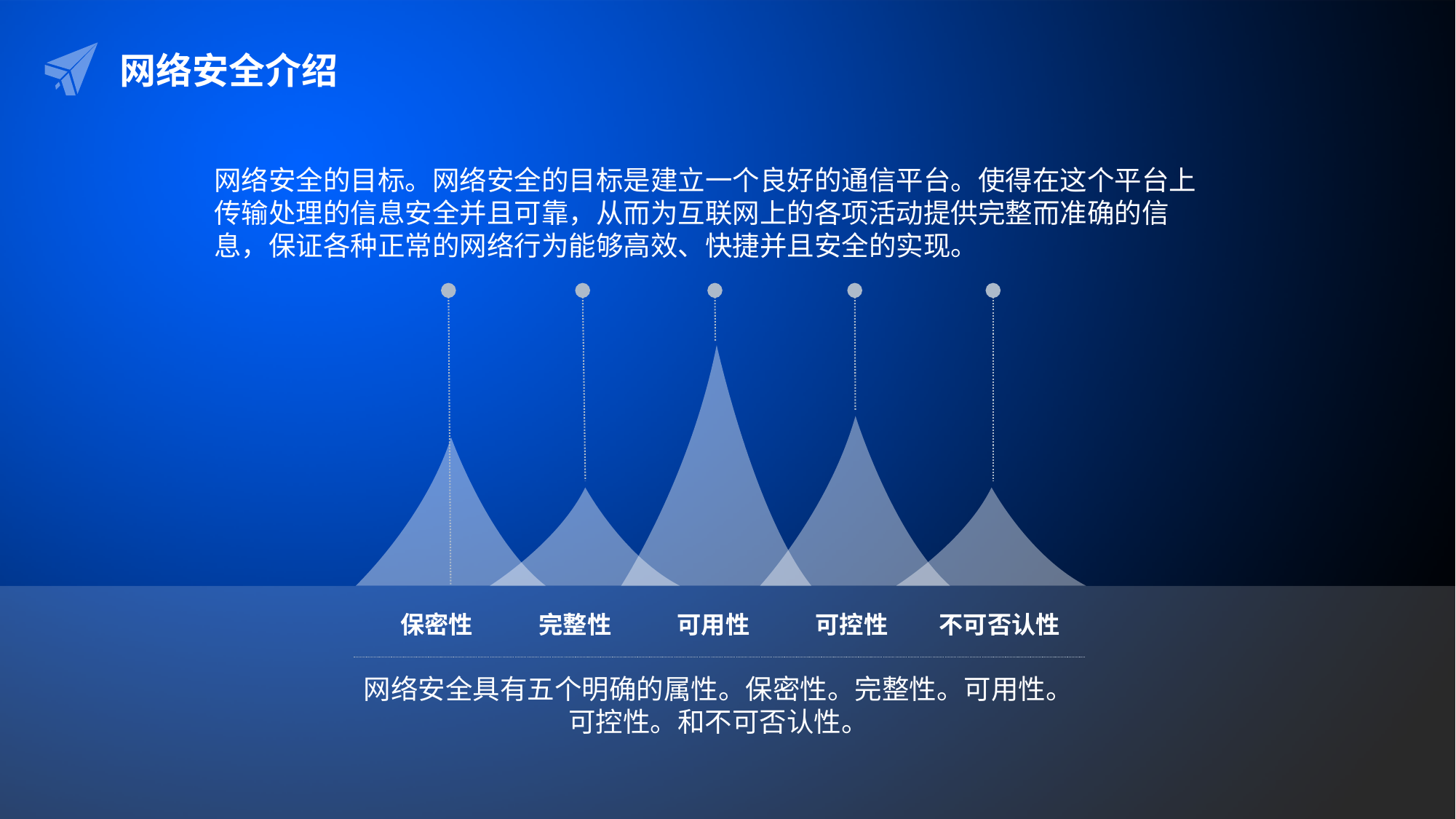

网络安全介绍

网络安全的目标。网络安全的目标是建立一个良好的通信平台。使得在这个平台上传输处理的信息安全并且可靠，从而为互联网上的各项活动提供完整而准确的信息，保证各种正常的网络行为能够高效、快捷并且安全的实现。

保密性
完整性
可用性
可控性
不可否认性
网络安全具有五个明确的属性。保密性。完整性。可用性。可控性。和不可否认性。